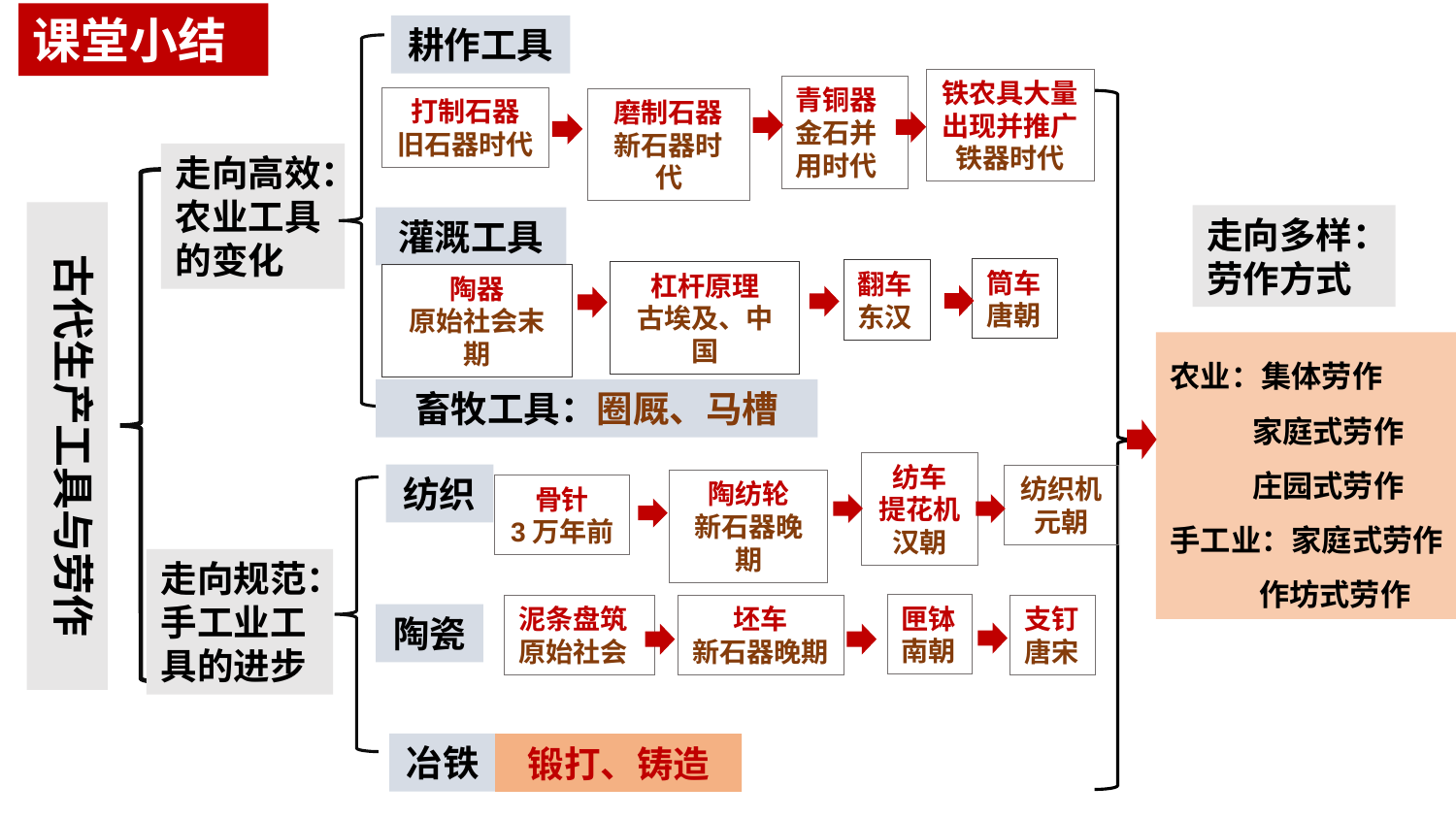

课堂小结
耕作工具

铁农具大量出现并推广
铁器时代
青铜器
金石并用时代
打制石器
旧石器时代
磨制石器
新石器时代

走向高效：农业工具的变化

古代生产工具与劳作
走向多样：劳作方式
农业：集体劳作
           家庭式劳作
           庄园式劳作
手工业：家庭式劳作
            作坊式劳作
灌溉工具
筒车
唐朝
翻车
东汉
杠杆原理
古埃及、中国
陶器
原始社会末期

畜牧工具：圈厩、马槽

纺车
提花机
汉朝
纺织机
元朝
陶纺轮
新石器晚期
骨针
3万年前

纺织

走向规范：手工业工具的进步
匣钵
南朝
支钉
唐宋
泥条盘筑
原始社会
坯车
新石器晚期

陶瓷
冶铁
锻打、铸造